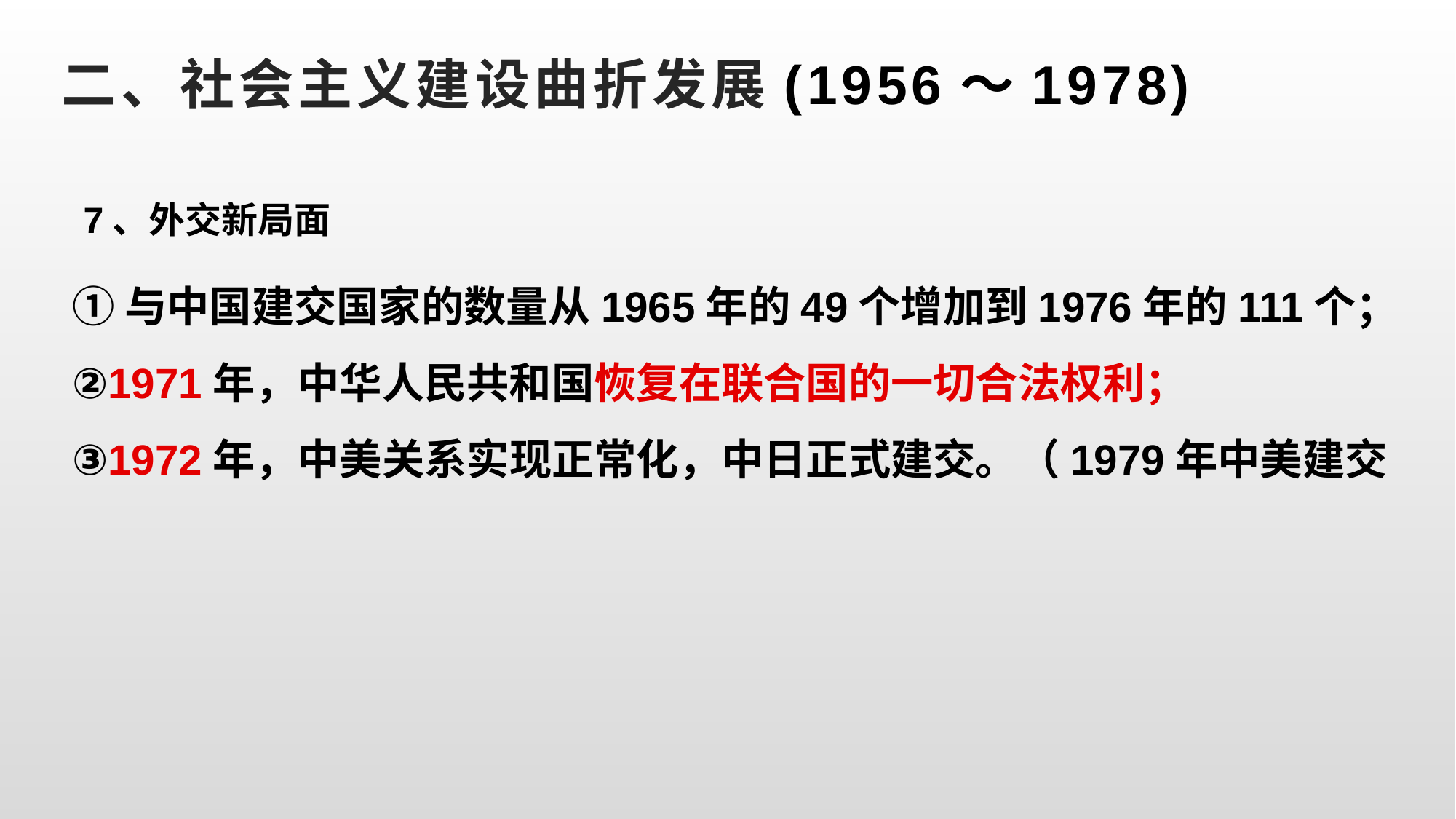

# 二、社会主义建设曲折发展(1956～1978)
7、外交新局面

①与中国建交国家的数量从1965年的49个增加到1976年的111个；
②1971年，中华人民共和国恢复在联合国的一切合法权利；
③1972年，中美关系实现正常化，中日正式建交。（1979年中美建交